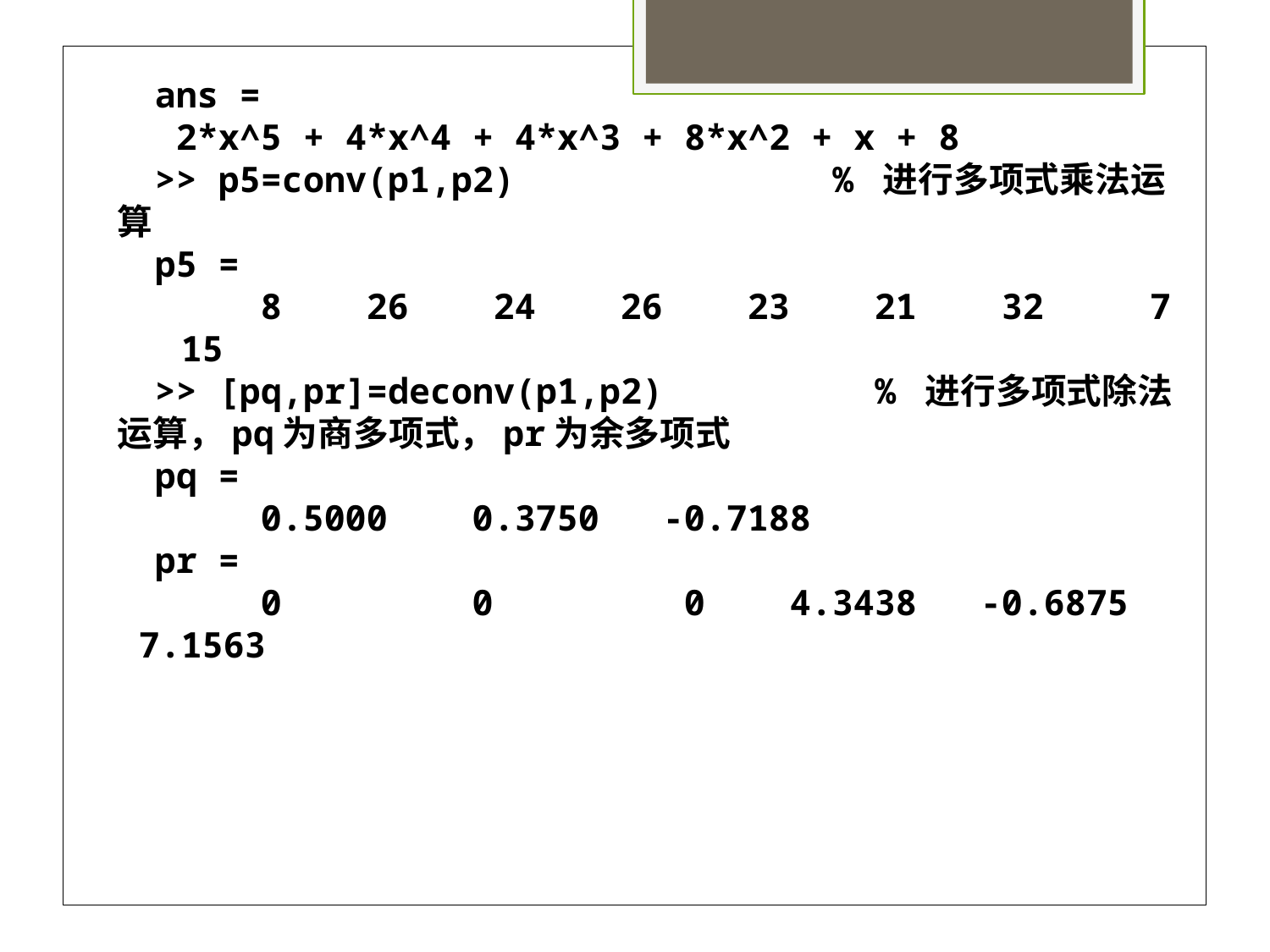

ans =
 2*x^5 + 4*x^4 + 4*x^3 + 8*x^2 + x + 8
>> p5=conv(p1,p2)               % 进行多项式乘法运算
p5 =
     8    26    24    26    23    21    32     7    15
>> [pq,pr]=deconv(p1,p2)          % 进行多项式除法运算，pq为商多项式，pr为余多项式
pq =
     0.5000    0.3750   -0.7188
pr =
     0         0         0    4.3438   -0.6875    7.1563